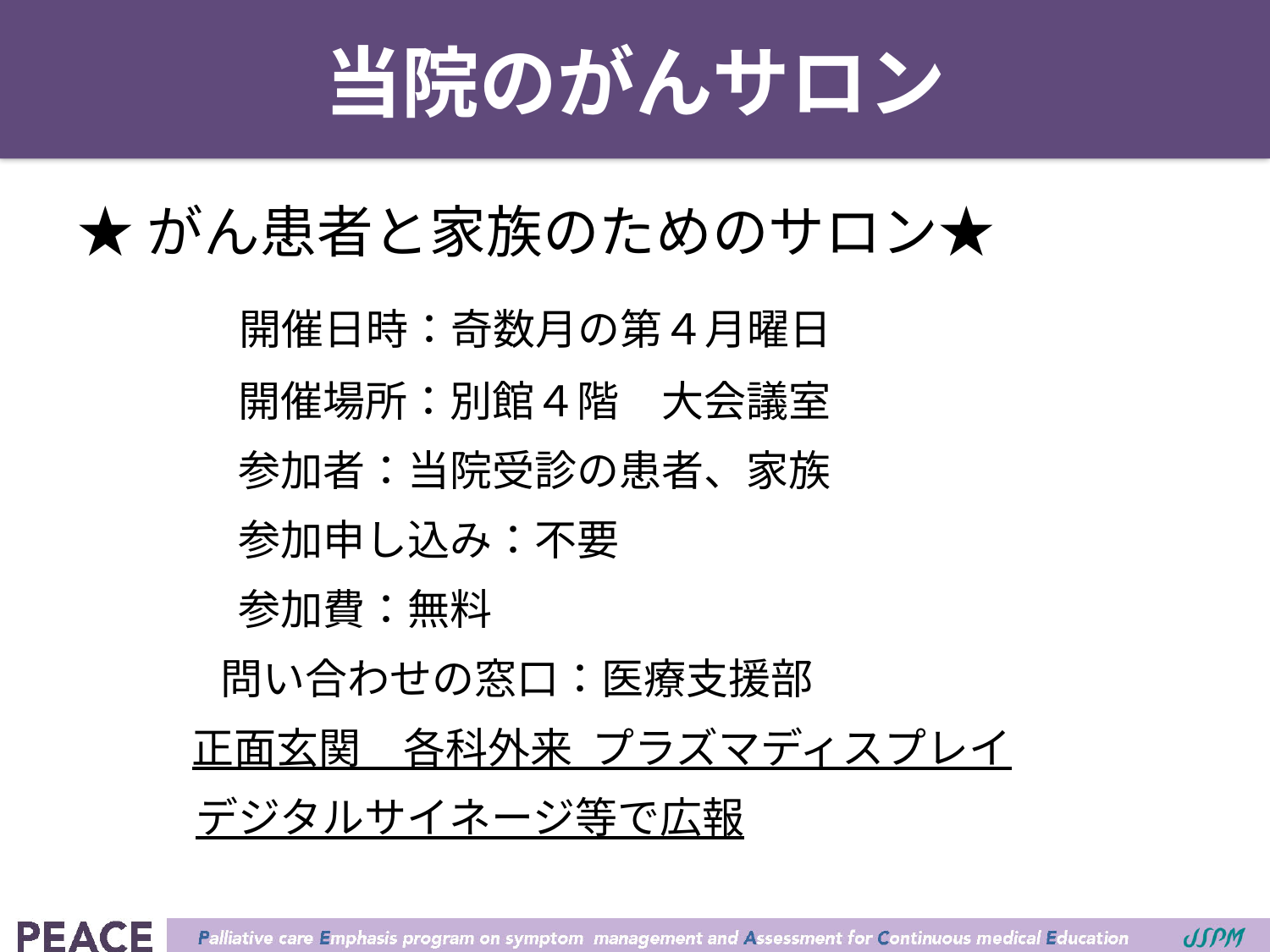

# 当院のがんサロン
★がん患者と家族のためのサロン★
　     　開催日時：奇数月の第４月曜日
　　        開催場所：別館４階　大会議室
　　        参加者：当院受診の患者、家族
　　        参加申し込み：不要
　　        参加費：無料
              問い合わせの窓口：医療支援部
           正面玄関　各科外来  プラズマディスプレイ
　        デジタルサイネージ等で広報